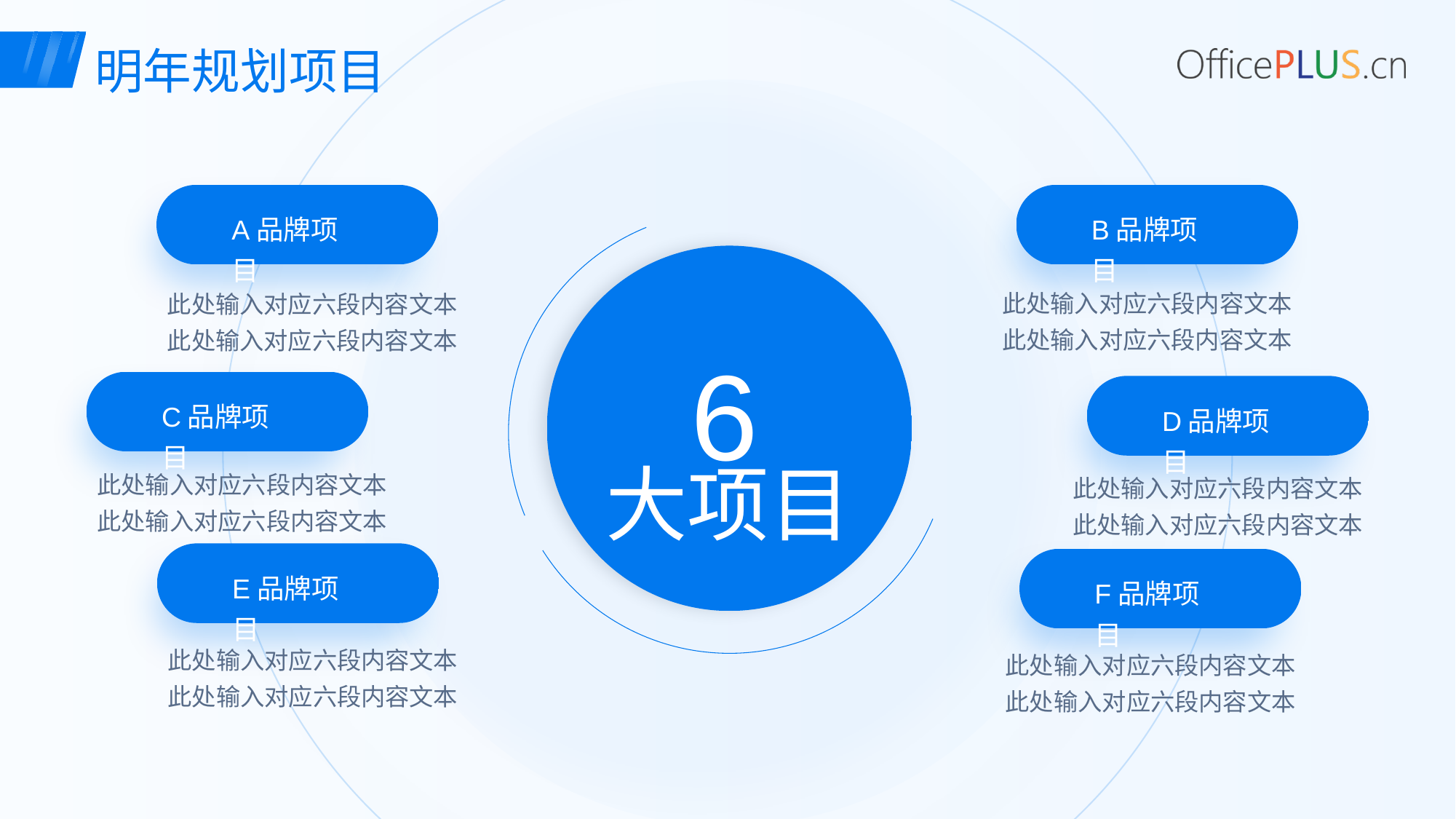

明年规划项目

A品牌项目
B品牌项目

此处输入对应六段内容文本此处输入对应六段内容文本

此处输入对应六段内容文本此处输入对应六段内容文本

6

C品牌项目
D品牌项目
大项目
此处输入对应六段内容文本此处输入对应六段内容文本

此处输入对应六段内容文本此处输入对应六段内容文本

E品牌项目
F品牌项目
此处输入对应六段内容文本此处输入对应六段内容文本

此处输入对应六段内容文本此处输入对应六段内容文本